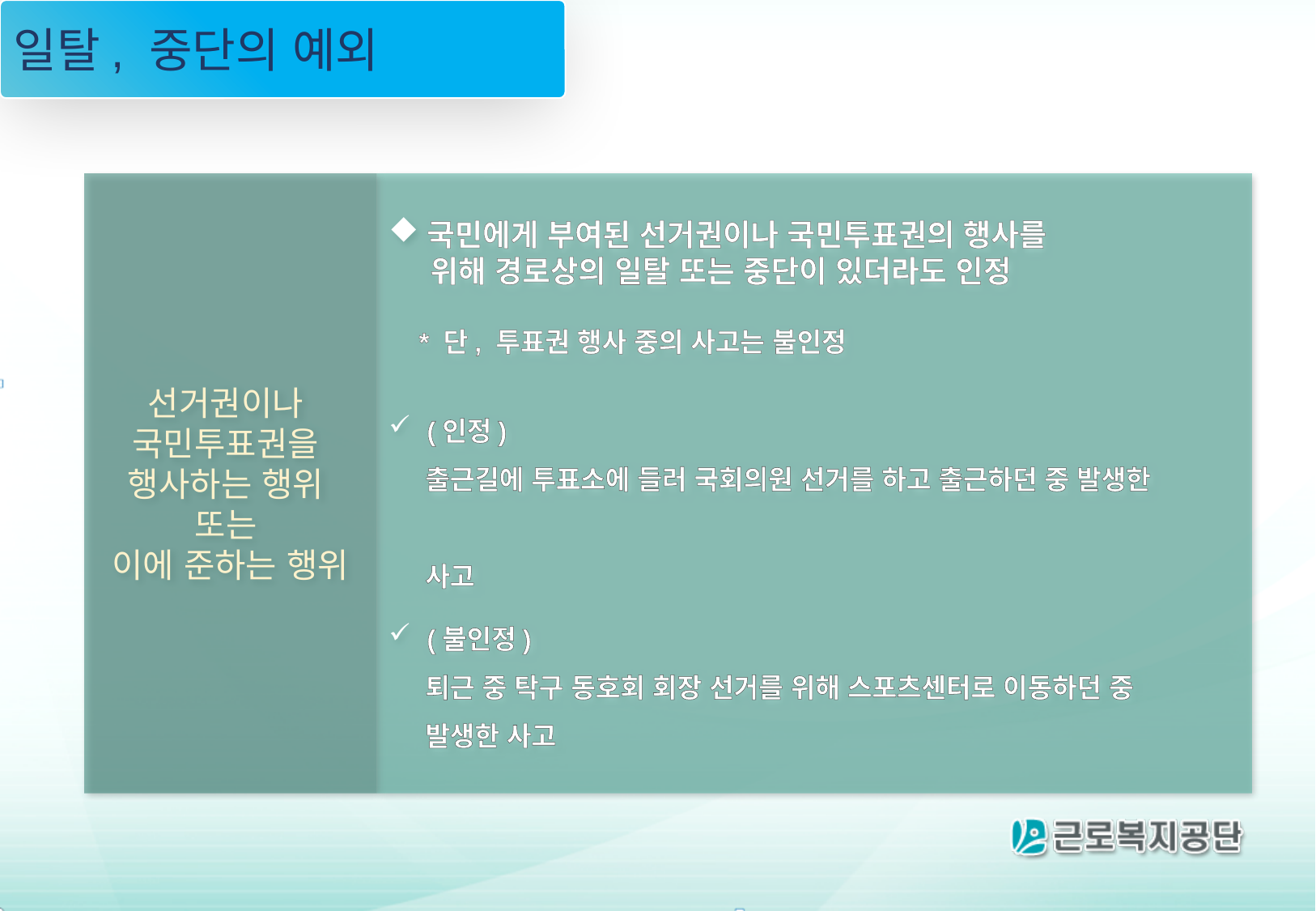

일탈, 중단의 예외
선거권이나
국민투표권을
행사하는 행위
또는
이에 준하는 행위
국민에게 부여된 선거권이나 국민투표권의 행사를
    위해 경로상의 일탈 또는 중단이 있더라도 인정

    * 단, 투표권 행사 중의 사고는 불인정

(인정)
    출근길에 투표소에 들러 국회의원 선거를 하고 출근하던 중 발생한
    사고

(불인정)
    퇴근 중 탁구 동호회 회장 선거를 위해 스포츠센터로 이동하던 중
    발생한 사고